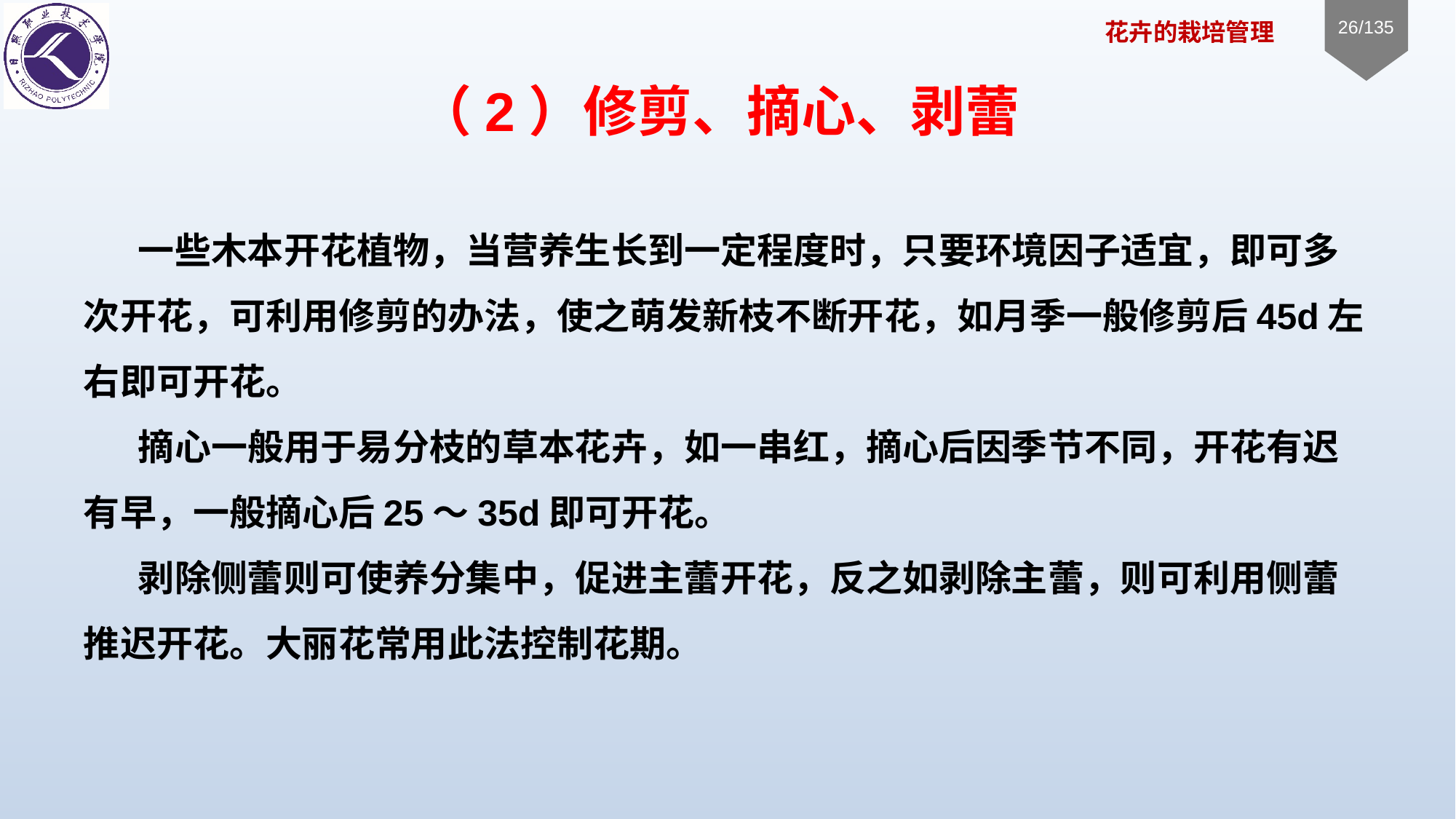

# （2）修剪、摘心、剥蕾
一些木本开花植物，当营养生长到一定程度时，只要环境因子适宜，即可多次开花，可利用修剪的办法，使之萌发新枝不断开花，如月季一般修剪后45d左右即可开花。
摘心一般用于易分枝的草本花卉，如一串红，摘心后因季节不同，开花有迟有早，一般摘心后25～35d即可开花。
剥除侧蕾则可使养分集中，促进主蕾开花，反之如剥除主蕾，则可利用侧蕾推迟开花。大丽花常用此法控制花期。